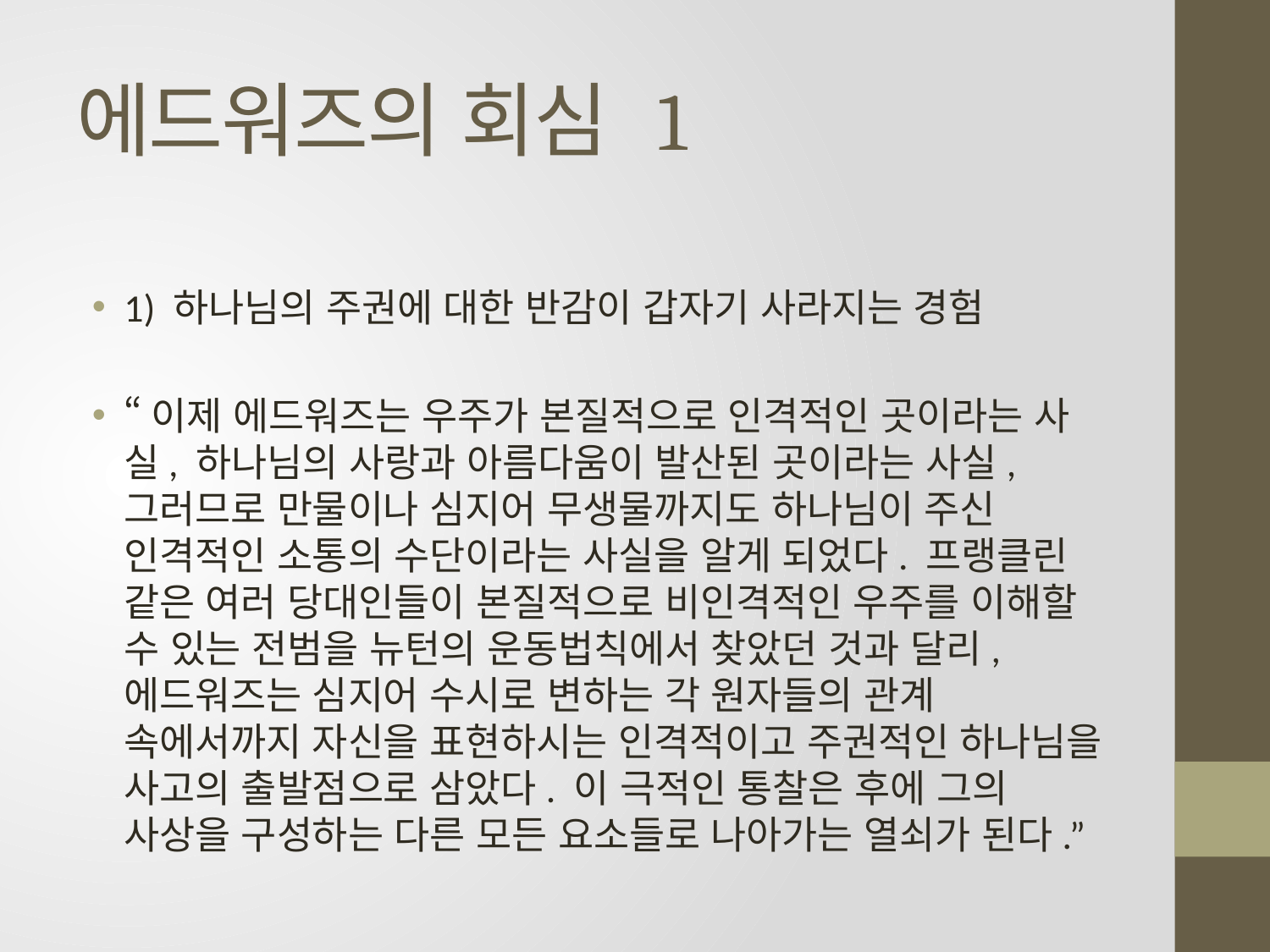

# 에드워즈의 회심 1

1) 하나님의 주권에 대한 반감이 갑자기 사라지는 경험

“이제 에드워즈는 우주가 본질적으로 인격적인 곳이라는 사실, 하나님의 사랑과 아름다움이 발산된 곳이라는 사실, 그러므로 만물이나 심지어 무생물까지도 하나님이 주신 인격적인 소통의 수단이라는 사실을 알게 되었다. 프랭클린 같은 여러 당대인들이 본질적으로 비인격적인 우주를 이해할 수 있는 전범을 뉴턴의 운동법칙에서 찾았던 것과 달리, 에드워즈는 심지어 수시로 변하는 각 원자들의 관계 속에서까지 자신을 표현하시는 인격적이고 주권적인 하나님을 사고의 출발점으로 삼았다. 이 극적인 통찰은 후에 그의 사상을 구성하는 다른 모든 요소들로 나아가는 열쇠가 된다.”